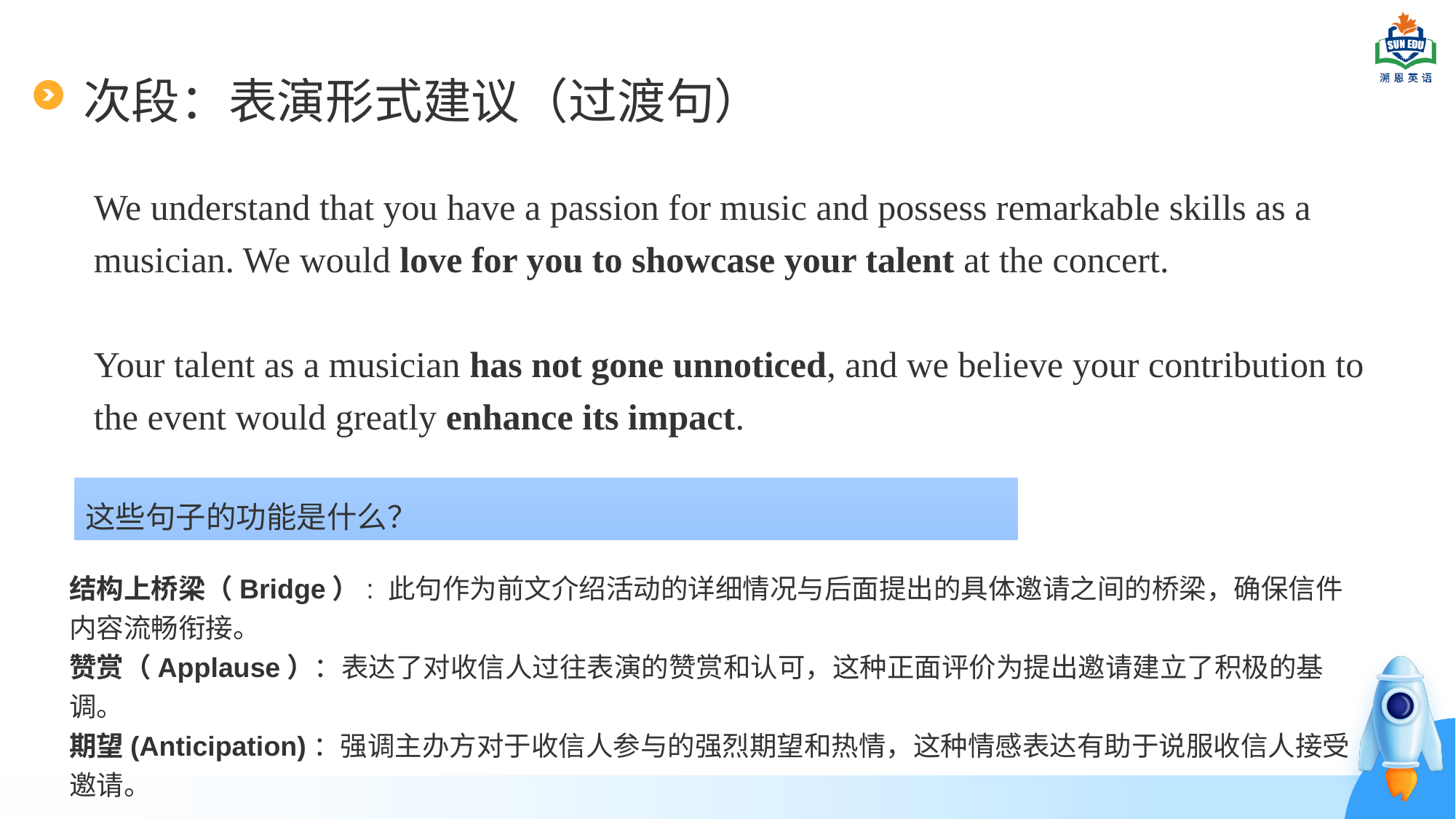

# 次段：表演形式建议（过渡句）
We understand that you have a passion for music and possess remarkable skills as a musician. We would love for you to showcase your talent at the concert.

Your talent as a musician has not gone unnoticed, and we believe your contribution to the event would greatly enhance its impact.
这些句子的功能是什么？
结构上桥梁（Bridge）: 此句作为前文介绍活动的详细情况与后面提出的具体邀请之间的桥梁，确保信件内容流畅衔接。
赞赏（Applause）：表达了对收信人过往表演的赞赏和认可，这种正面评价为提出邀请建立了积极的基调。
期望(Anticipation)：强调主办方对于收信人参与的强烈期望和热情，这种情感表达有助于说服收信人接受邀请。